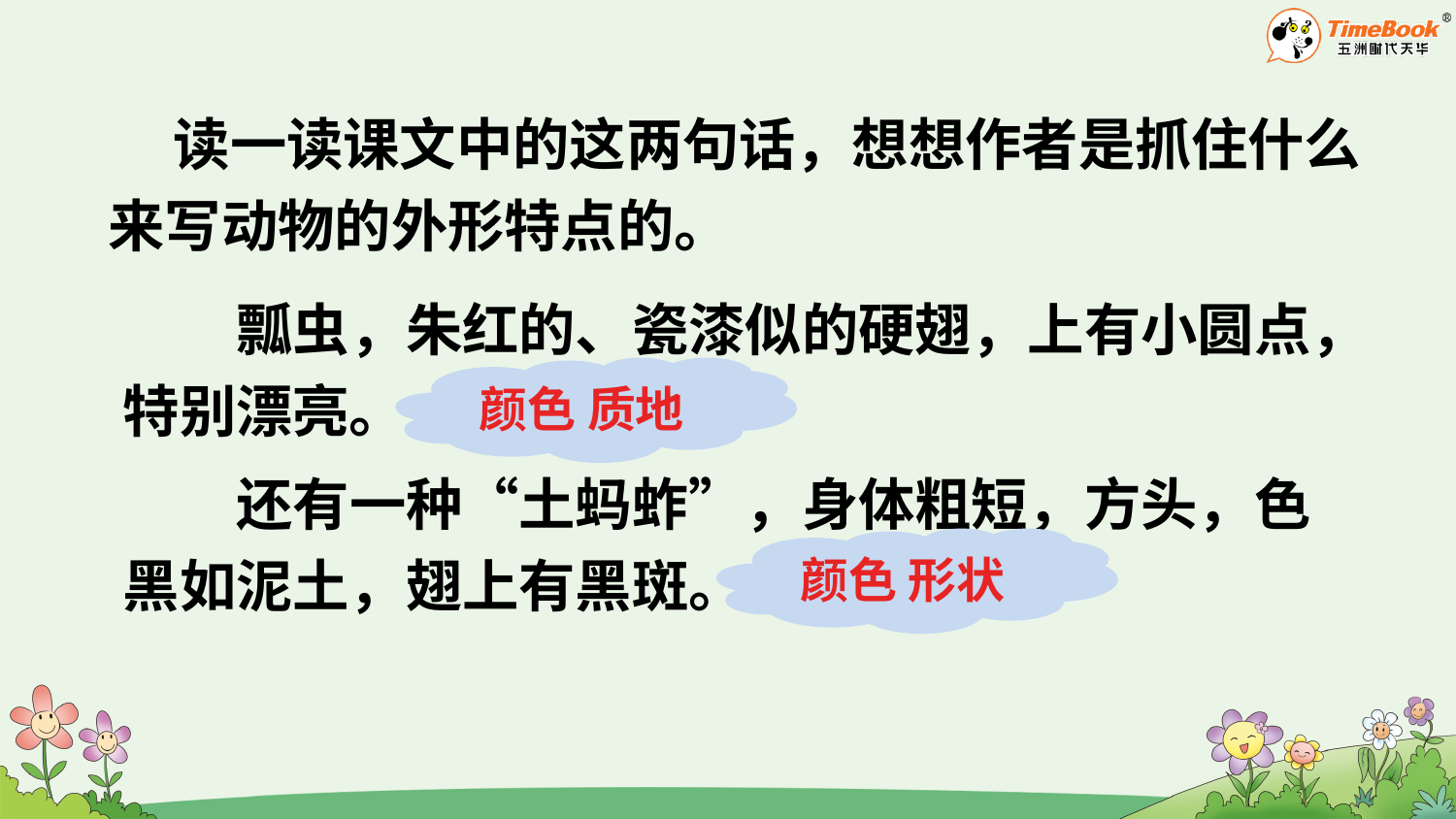

读一读课文中的这两句话，想想作者是抓住什么来写动物的外形特点的。
瓢虫，朱红的、瓷漆似的硬翅，上有小圆点，特别漂亮。
还有一种“土蚂蚱”，身体粗短，方头，色黑如泥土，翅上有黑斑。
颜色 质地
颜色 形状